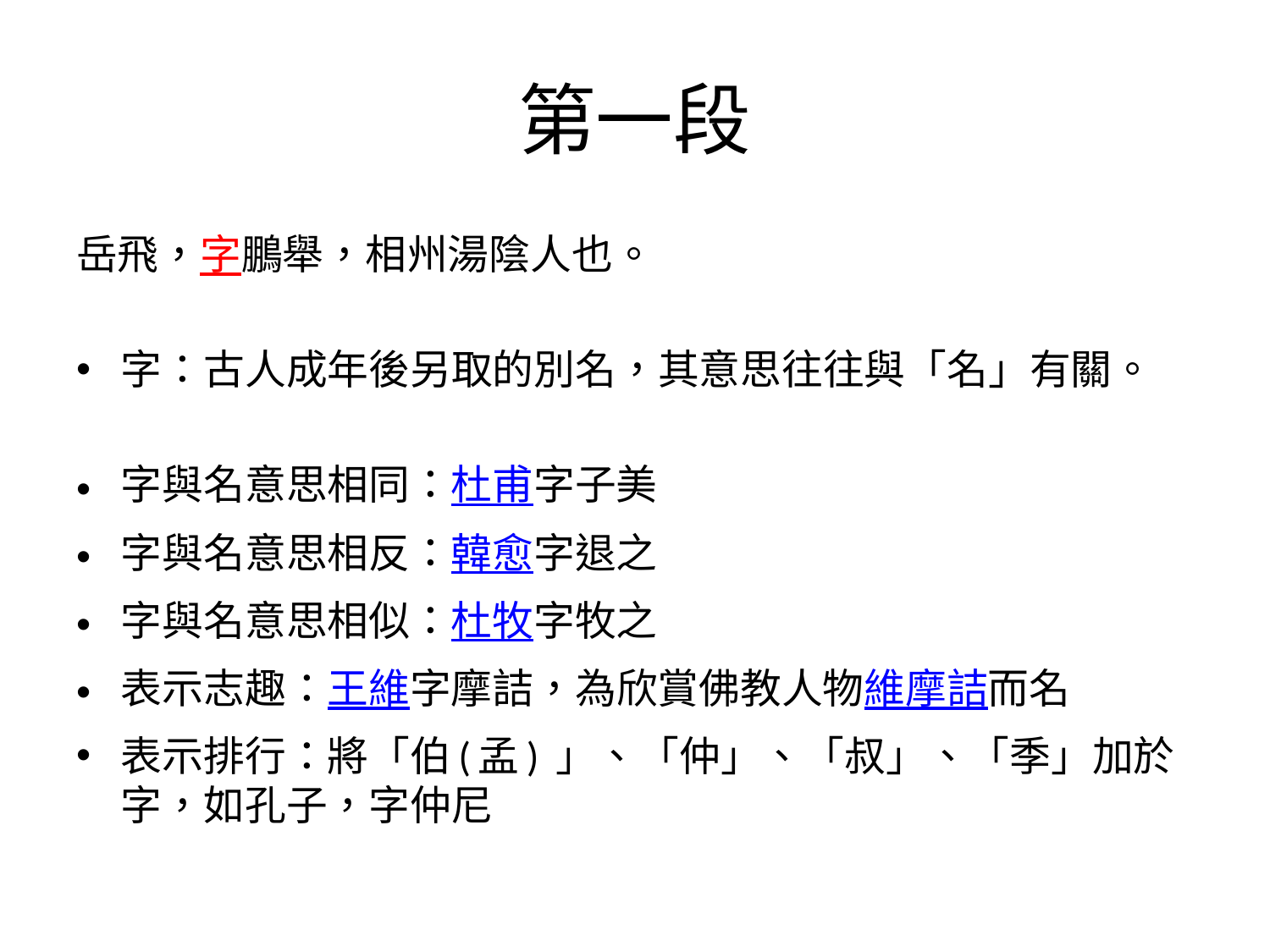

# 第一段
岳飛，字鵬舉，相州湯陰人也。

字：古人成年後另取的別名，其意思往往與「名」有關。

字與名意思相同：杜甫字子美
字與名意思相反：韓愈字退之
字與名意思相似：杜牧字牧之
表示志趣：王維字摩詰，為欣賞佛教人物維摩詰而名
表示排行：將「伯(孟) 」、「仲」、「叔」、「季」加於字，如孔子，字仲尼